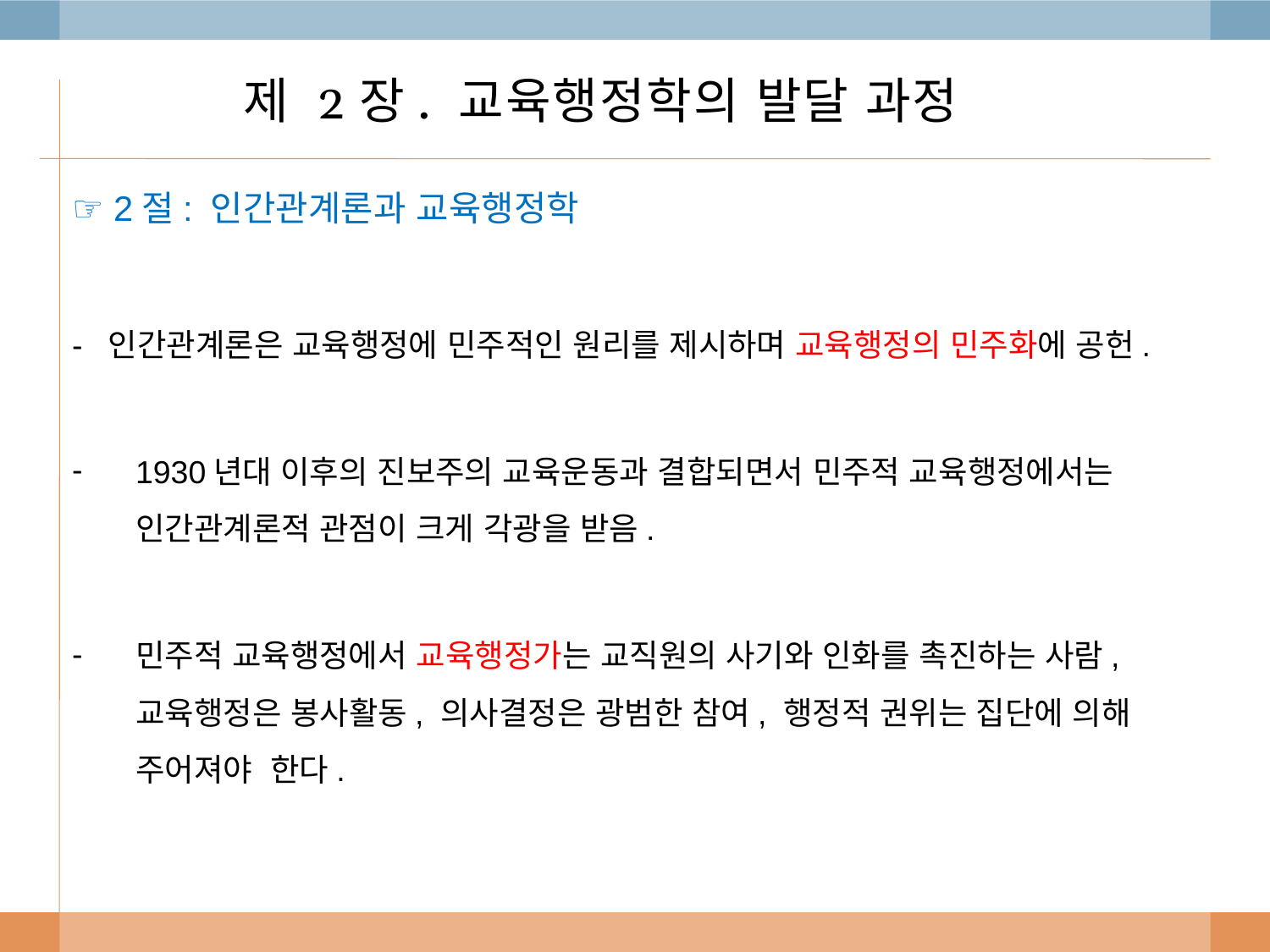

# 제 2장. 교육행정학의 발달 과정
☞ 2절: 인간관계론과 교육행정학

-  인간관계론은 교육행정에 민주적인 원리를 제시하며 교육행정의 민주화에 공헌.

1930년대 이후의 진보주의 교육운동과 결합되면서 민주적 교육행정에서는 인간관계론적 관점이 크게 각광을 받음.

민주적 교육행정에서 교육행정가는 교직원의 사기와 인화를 촉진하는 사람, 교육행정은 봉사활동, 의사결정은 광범한 참여, 행정적 권위는 집단에 의해 주어져야  한다.